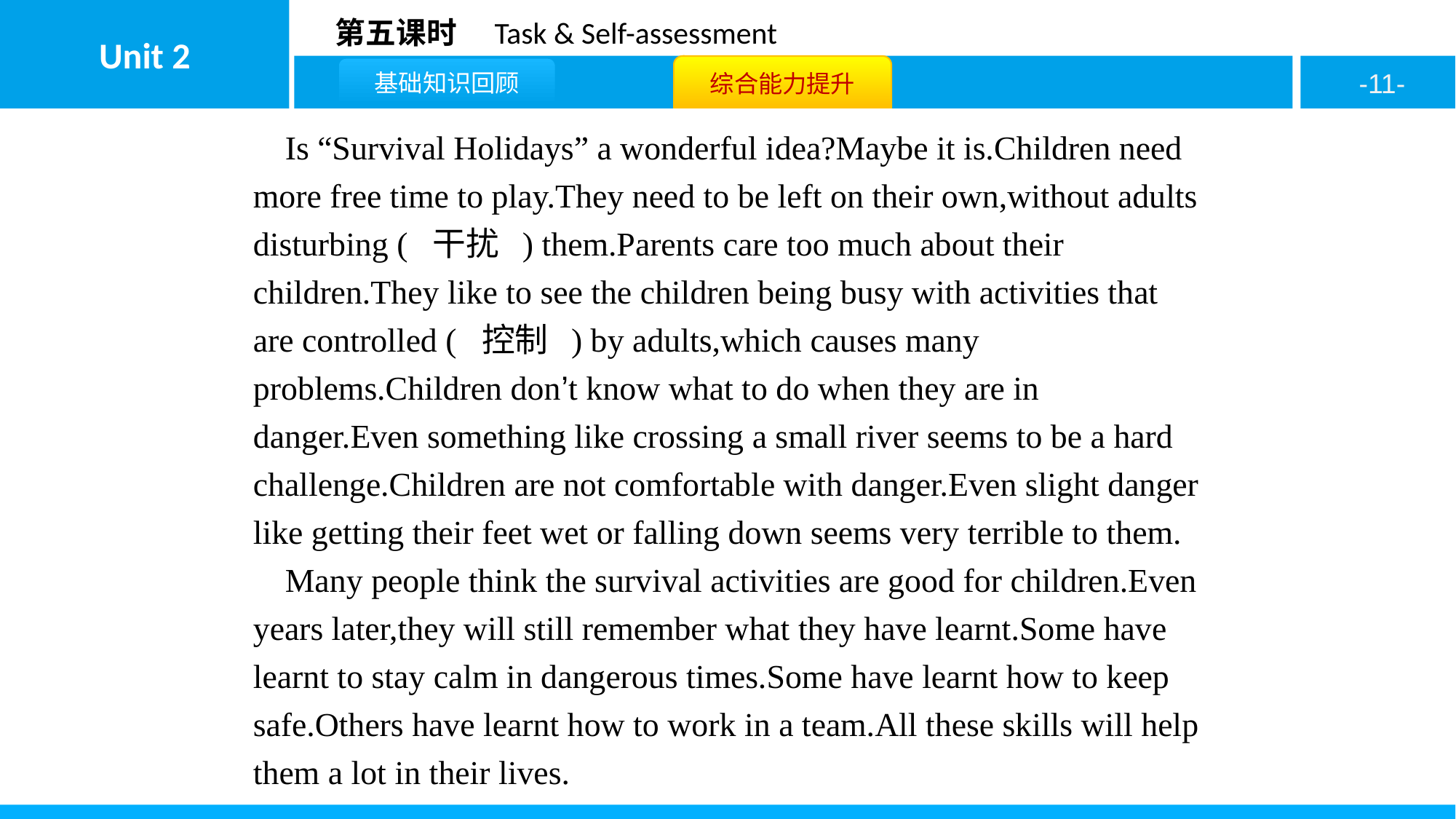

Is “Survival Holidays” a wonderful idea?Maybe it is.Children need more free time to play.They need to be left on their own,without adults disturbing (  干扰  ) them.Parents care too much about their children.They like to see the children being busy with activities that are controlled (  控制  ) by adults,which causes many problems.Children don’t know what to do when they are in danger.Even something like crossing a small river seems to be a hard challenge.Children are not comfortable with danger.Even slight danger like getting their feet wet or falling down seems very terrible to them.
Many people think the survival activities are good for children.Even years later,they will still remember what they have learnt.Some have learnt to stay calm in dangerous times.Some have learnt how to keep safe.Others have learnt how to work in a team.All these skills will help them a lot in their lives.